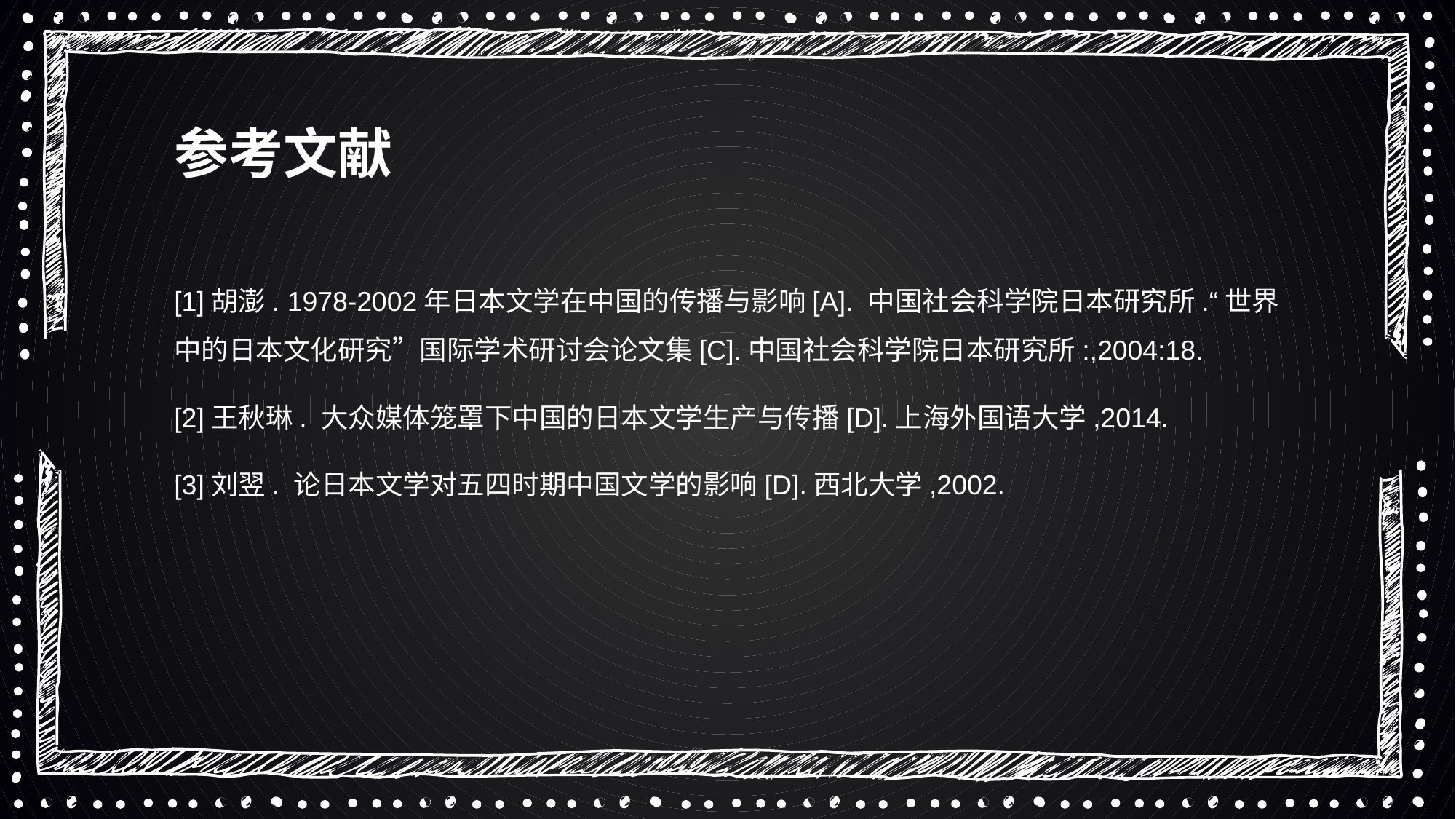

参考文献
[1]胡澎. 1978-2002年日本文学在中国的传播与影响[A]. 中国社会科学院日本研究所.“世界中的日本文化研究”国际学术研讨会论文集[C].中国社会科学院日本研究所:,2004:18.
[2]王秋琳. 大众媒体笼罩下中国的日本文学生产与传播[D].上海外国语大学,2014.
[3]刘翌. 论日本文学对五四时期中国文学的影响[D].西北大学,2002.